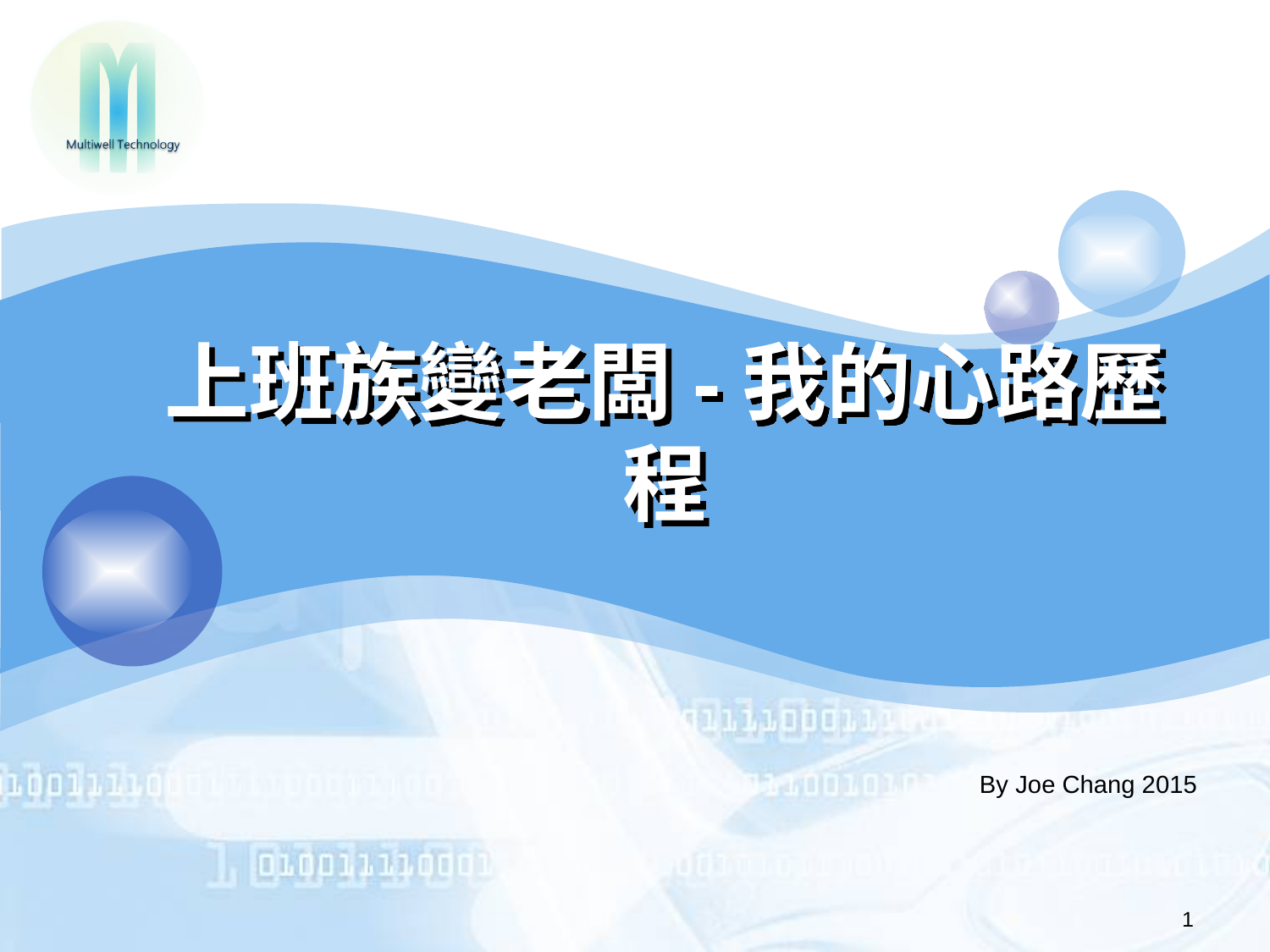

# 上班族變老闆-我的心路歷程
By Joe Chang 2015
1